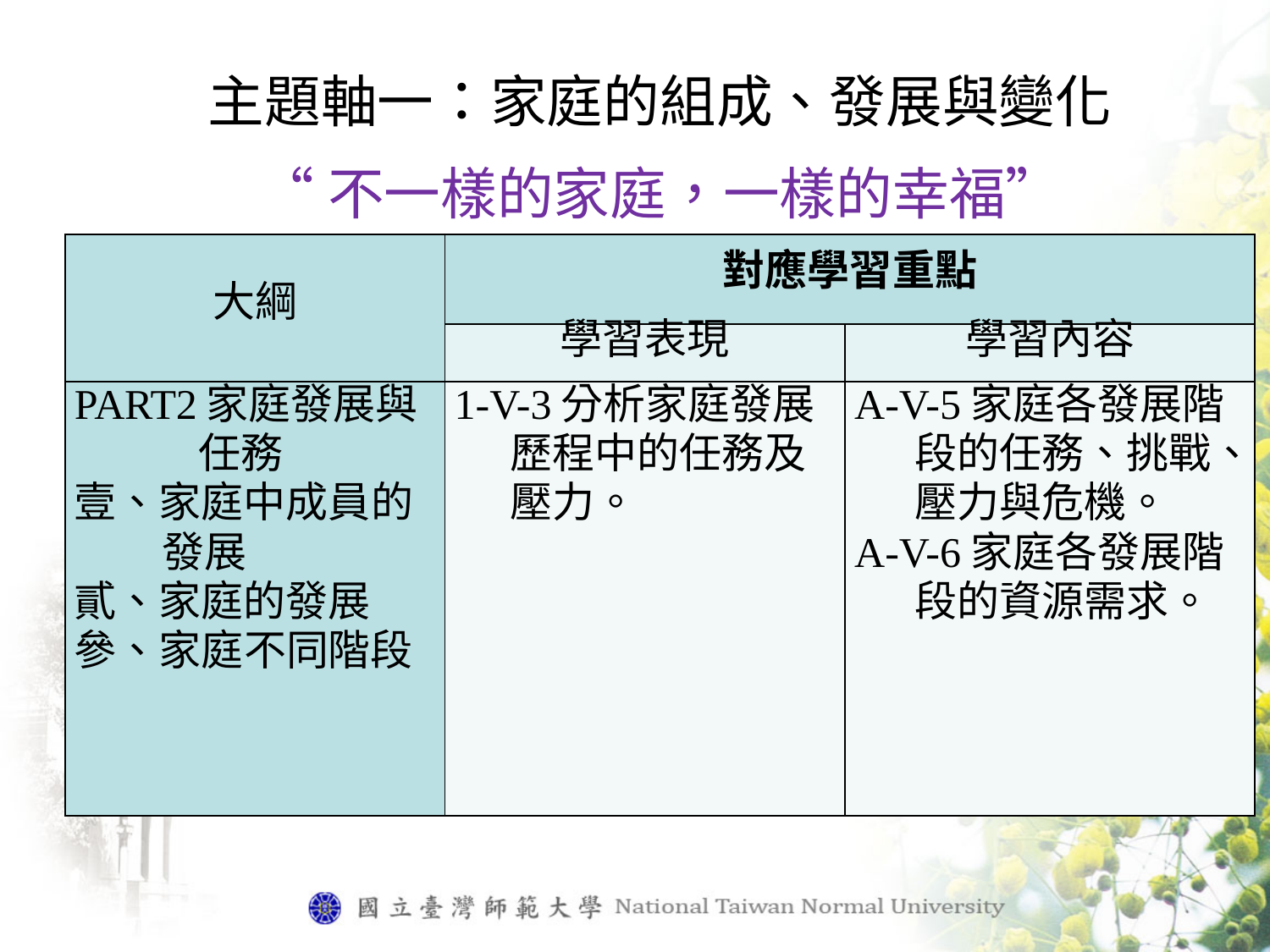

主題軸一：家庭的組成、發展與變化
“不一樣的家庭，一樣的幸福”
| 大綱 | 對應學習重點 |  |
| --- | --- | --- |
|  | 學習表現 | 學習內容 |
| PART2家庭發展與任務 壹、家庭中成員的發展 貳、家庭的發展 參、家庭不同階段 | 1-V-3分析家庭發展歷程中的任務及壓力。 | A-V-5家庭各發展階段的任務、挑戰、壓力與危機。 A-V-6家庭各發展階段的資源需求。 |